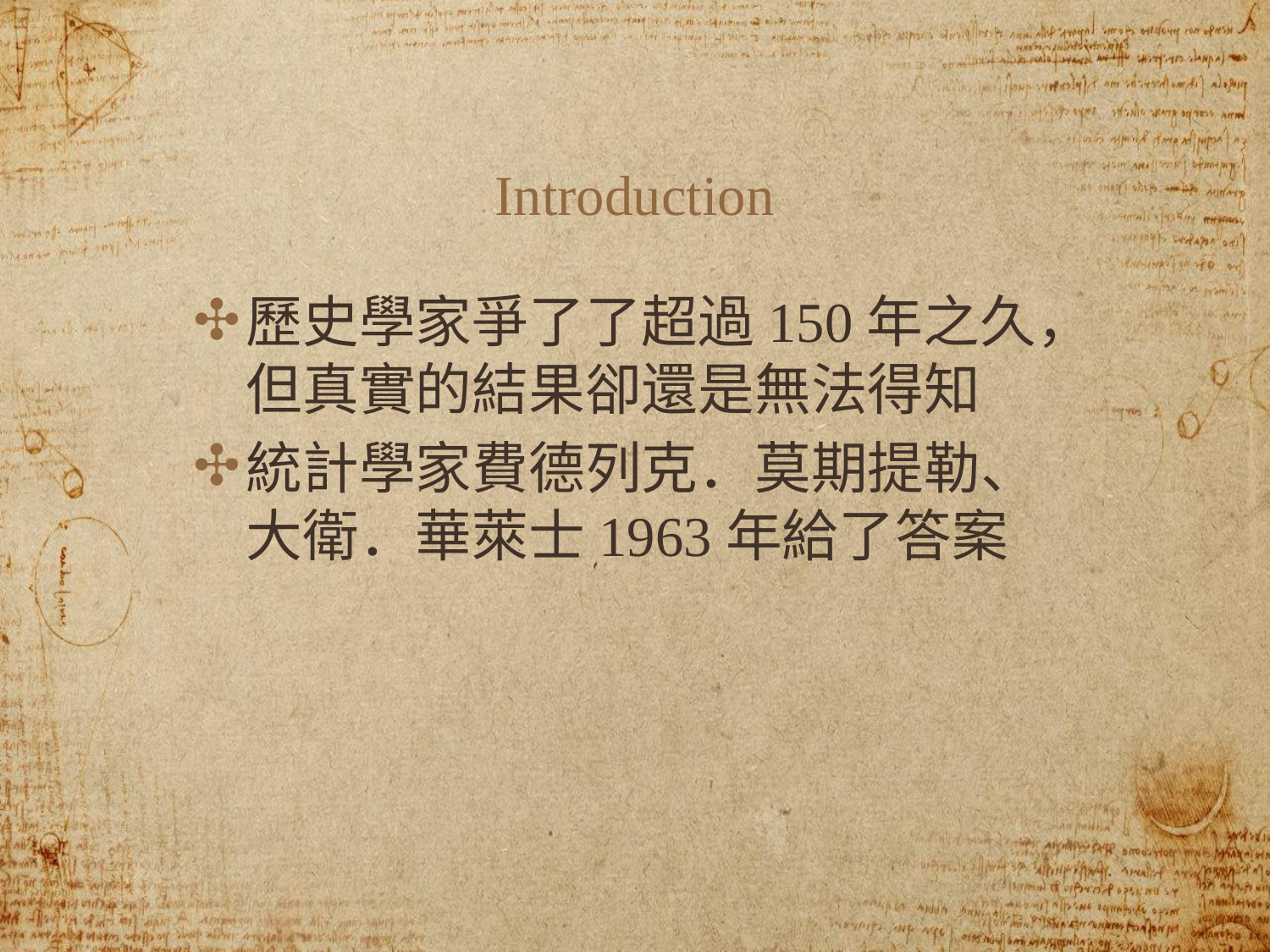

# Introduction
歷史學家爭了了超過150年之久，但真實的結果卻還是無法得知
統計學家費德列克．莫期提勒、大衛．華萊士1963年給了答案